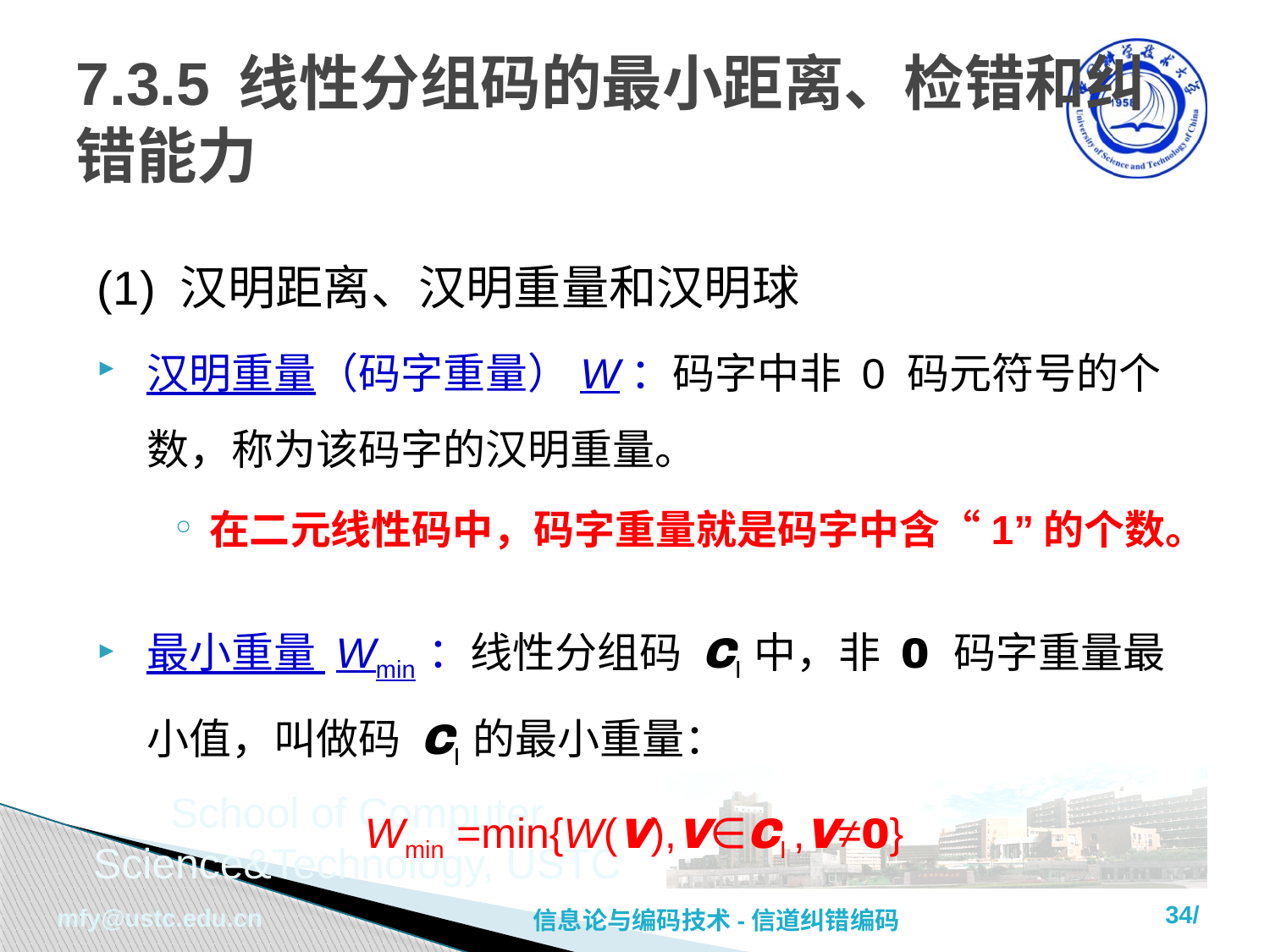

# 7.3.5 线性分组码的最小距离、检错和纠错能力
(1) 汉明距离、汉明重量和汉明球
汉明重量（码字重量）W：码字中非 0 码元符号的个数，称为该码字的汉明重量。
在二元线性码中，码字重量就是码字中含“1”的个数。

最小重量 Wmin ：线性分组码 CI 中，非 0 码字重量最小值，叫做码 CI 的最小重量：
Wmin =min{W(V),V∈CI ,V≠0}